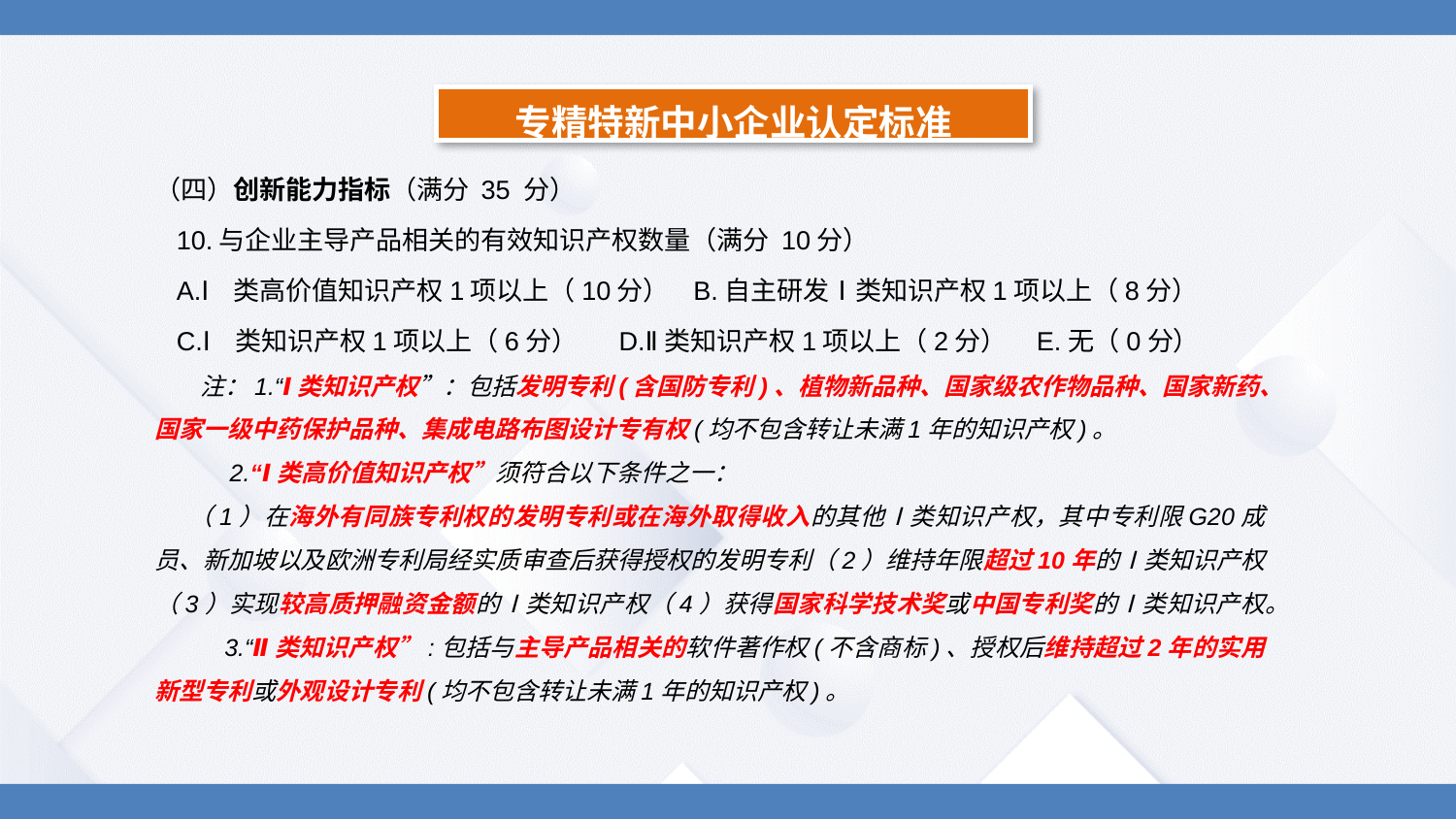

专精特新中小企业认定标准

（四）创新能力指标（满分 35 分）
   10.与企业主导产品相关的有效知识产权数量（满分 10分）
   A.Ⅰ类高价值知识产权1项以上（10分）   B.自主研发Ⅰ类知识产权1项以上（8分）
   C.Ⅰ类知识产权1项以上（6分）      D.Ⅱ类知识产权1项以上（2分）    E.无（0分）
 注：1.“Ⅰ类知识产权”：包括发明专利(含国防专利)、植物新品种、国家级农作物品种、国家新药、国家一级中药保护品种、集成电路布图设计专有权(均不包含转让未满1年的知识产权)。
      2.“Ⅰ类高价值知识产权”须符合以下条件之一：
（1）在海外有同族专利权的发明专利或在海外取得收入的其他Ⅰ类知识产权，其中专利限G20成员、新加坡以及欧洲专利局经实质审查后获得授权的发明专利（2）维持年限超过10年的Ⅰ类知识产权（3）实现较高质押融资金额的Ⅰ类知识产权（4）获得国家科学技术奖或中国专利奖的Ⅰ类知识产权。
     3.“Ⅱ类知识产权”:包括与主导产品相关的软件著作权(不含商标)、授权后维持超过2年的实用新型专利或外观设计专利(均不包含转让未满1年的知识产权)。